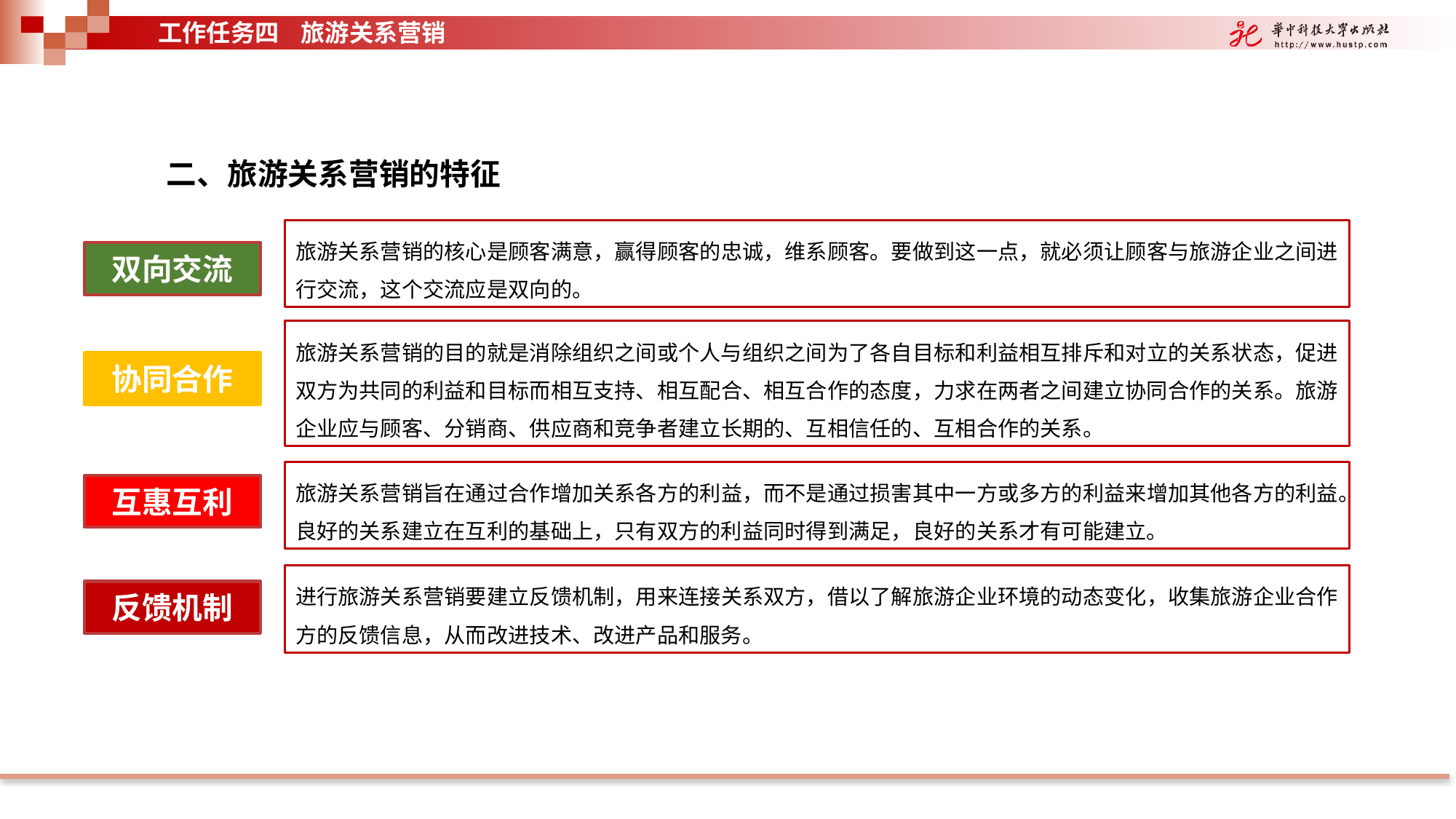

工作任务四    旅游关系营销
二、旅游关系营销的特征
旅游关系营销的核心是顾客满意，赢得顾客的忠诚，维系顾客。要做到这一点，就必须让顾客与旅游企业之间进行交流，这个交流应是双向的。
双向交流
旅游关系营销的目的就是消除组织之间或个人与组织之间为了各自目标和利益相互排斥和对立的关系状态，促进双方为共同的利益和目标而相互支持、相互配合、相互合作的态度，力求在两者之间建立协同合作的关系。旅游企业应与顾客、分销商、供应商和竞争者建立长期的、互相信任的、互相合作的关系。
协同合作
旅游关系营销旨在通过合作增加关系各方的利益，而不是通过损害其中一方或多方的利益来增加其他各方的利益。良好的关系建立在互利的基础上，只有双方的利益同时得到满足，良好的关系才有可能建立。
互惠互利
进行旅游关系营销要建立反馈机制，用来连接关系双方，借以了解旅游企业环境的动态变化，收集旅游企业合作方的反馈信息，从而改进技术、改进产品和服务。
反馈机制